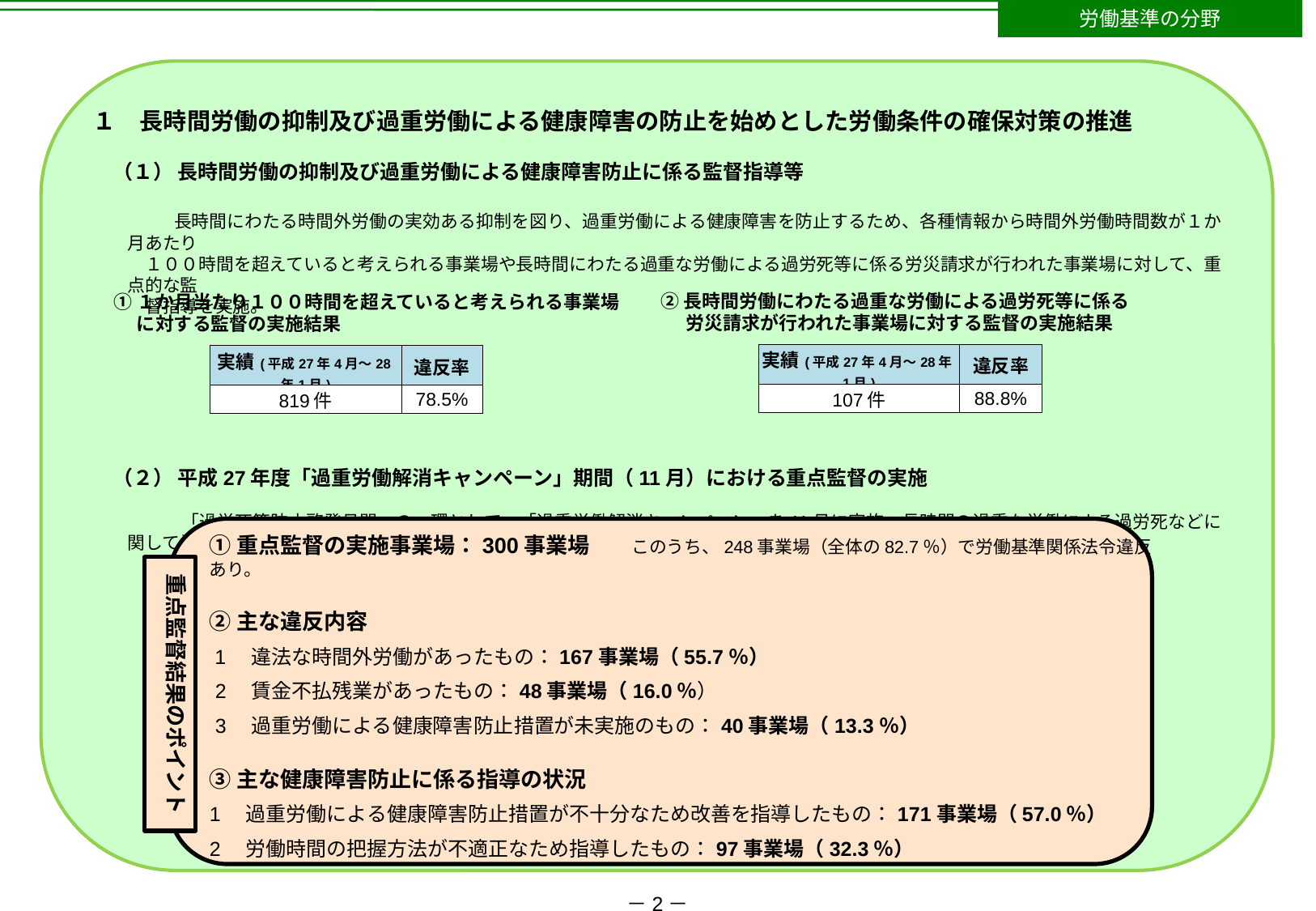

労働基準の分野

１　長時間労働の抑制及び過重労働による健康障害の防止を始めとした労働条件の確保対策の推進

　（１） 長時間労働の抑制及び過重労働による健康障害防止に係る監督指導等

　　　　長時間にわたる時間外労働の実効ある抑制を図り、過重労働による健康障害を防止するため、各種情報から時間外労働時間数が１か月あたり
　　　１００時間を超えていると考えられる事業場や長時間にわたる過重な労働による過労死等に係る労災請求が行われた事業場に対して、重点的な監
　　　督指導を実施。

　（２） 平成27年度「過重労働解消キャンペーン」期間（11月）における重点監督の実施

　　　　　「過労死等防止啓発月間」の一環として、「過重労働解消キャンペーン」を11月に実施。長時間の過重な労働による過労死などに関して労災請求
　　　が行われた事業場や若者の「使い捨て」が疑われる企業などへ集中的な監督指導を実施。

②長時間労働にわたる過重な労働による過労死等に係る
     労災請求が行われた事業場に対する監督の実施結果
①１か月当たり１００時間を超えていると考えられる事業場
　 に対する監督の実施結果
| 実績(平成27年4月～28年1月) | 違反率 |
| --- | --- |
| 107件 | 88.8% |
| 実績(平成27年4月～28年1月) | 違反率 |
| --- | --- |
| 819件 | 78.5% |

①重点監督の実施事業場：300事業場　　このうち、248事業場（全体の82.7％）で労働基準関係法令違反あり。

②主な違反内容
 1　違法な時間外労働があったもの：167事業場（55.7％）
 2　賃金不払残業があったもの：48事業場（16.0％）
 3　過重労働による健康障害防止措置が未実施のもの：40事業場（13.3％）

③主な健康障害防止に係る指導の状況
1　過重労働による健康障害防止措置が不十分なため改善を指導したもの：171事業場（57.0％）
2　労働時間の把握方法が不適正なため指導したもの：97事業場（32.3％）
１　引き続き重点的に監督指導を実施し、同対策の推進を図る。
重点監督結果のポイント
－2－